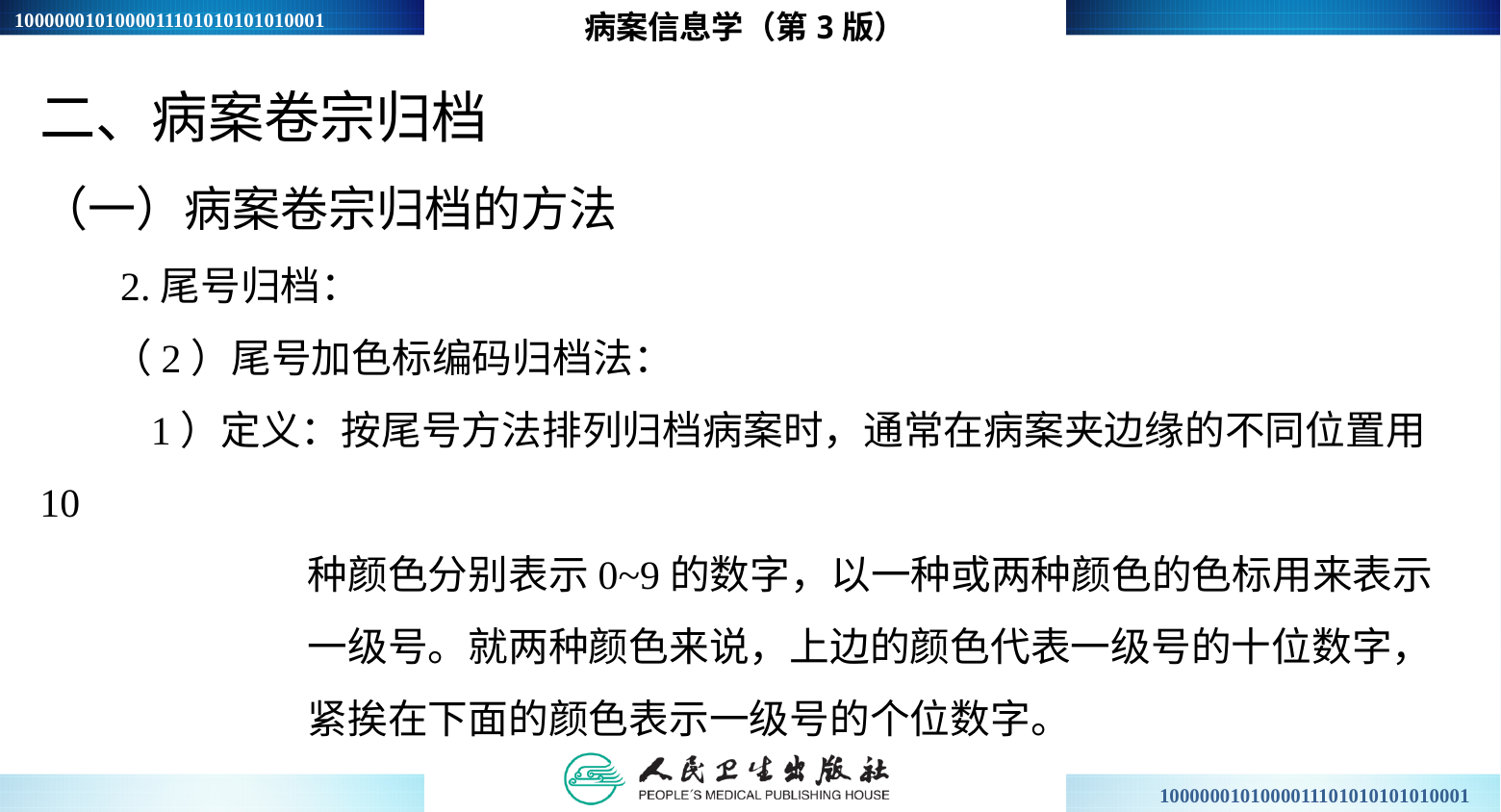

病案信息学（第3版）
二、病案卷宗归档
（一）病案卷宗归档的方法
        2.尾号归档：
       （2）尾号加色标编码归档法：
           1）定义：按尾号方法排列归档病案时，通常在病案夹边缘的不同位置用10
                             种颜色分别表示0~9的数字，以一种或两种颜色的色标用来表示
                             一级号。就两种颜色来说，上边的颜色代表一级号的十位数字，
                             紧挨在下面的颜色表示一级号的个位数字。